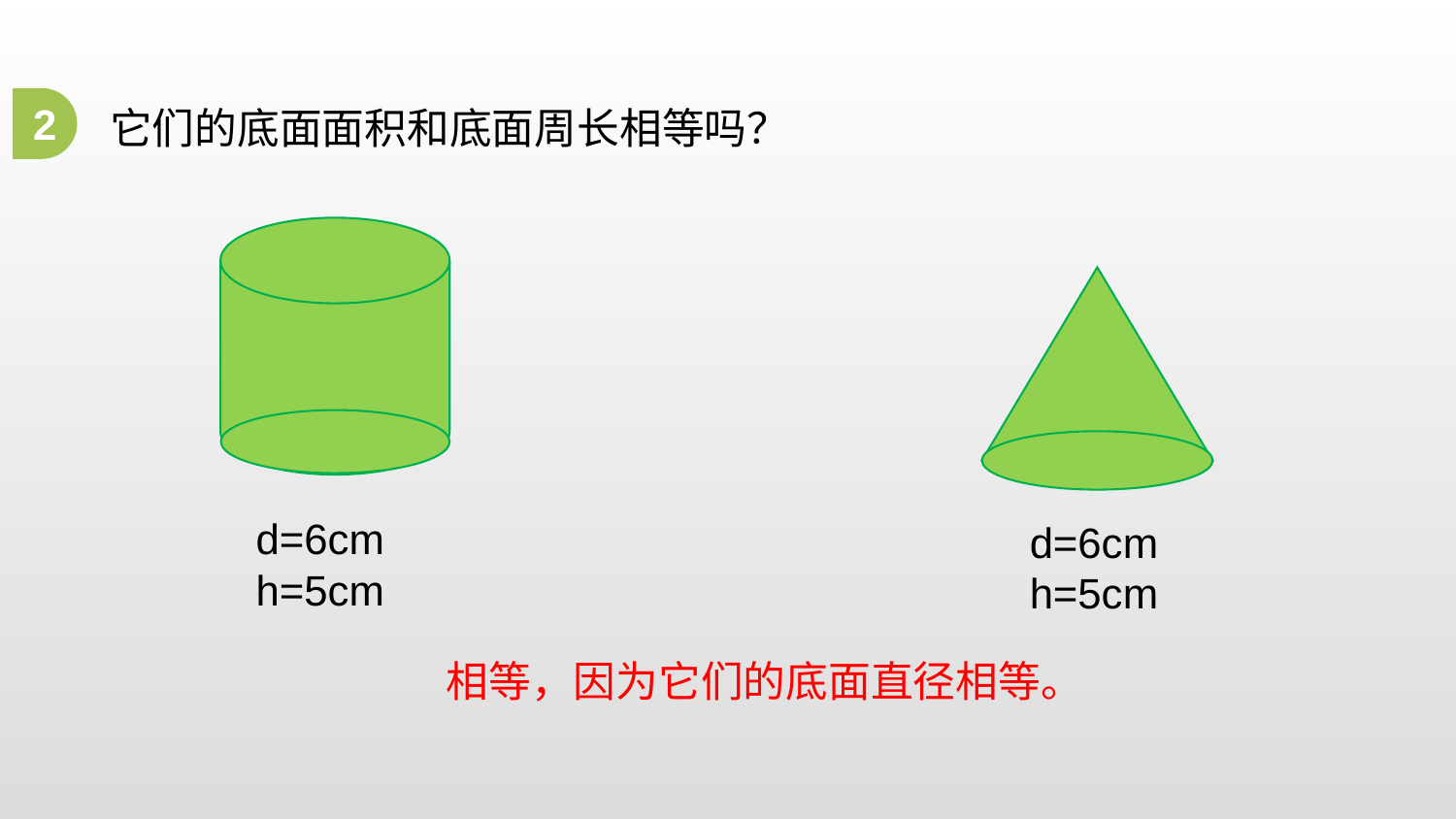

2
它们的底面面积和底面周长相等吗？

d=6cm
h=5cm
d=6cm
h=5cm
相等，因为它们的底面直径相等。